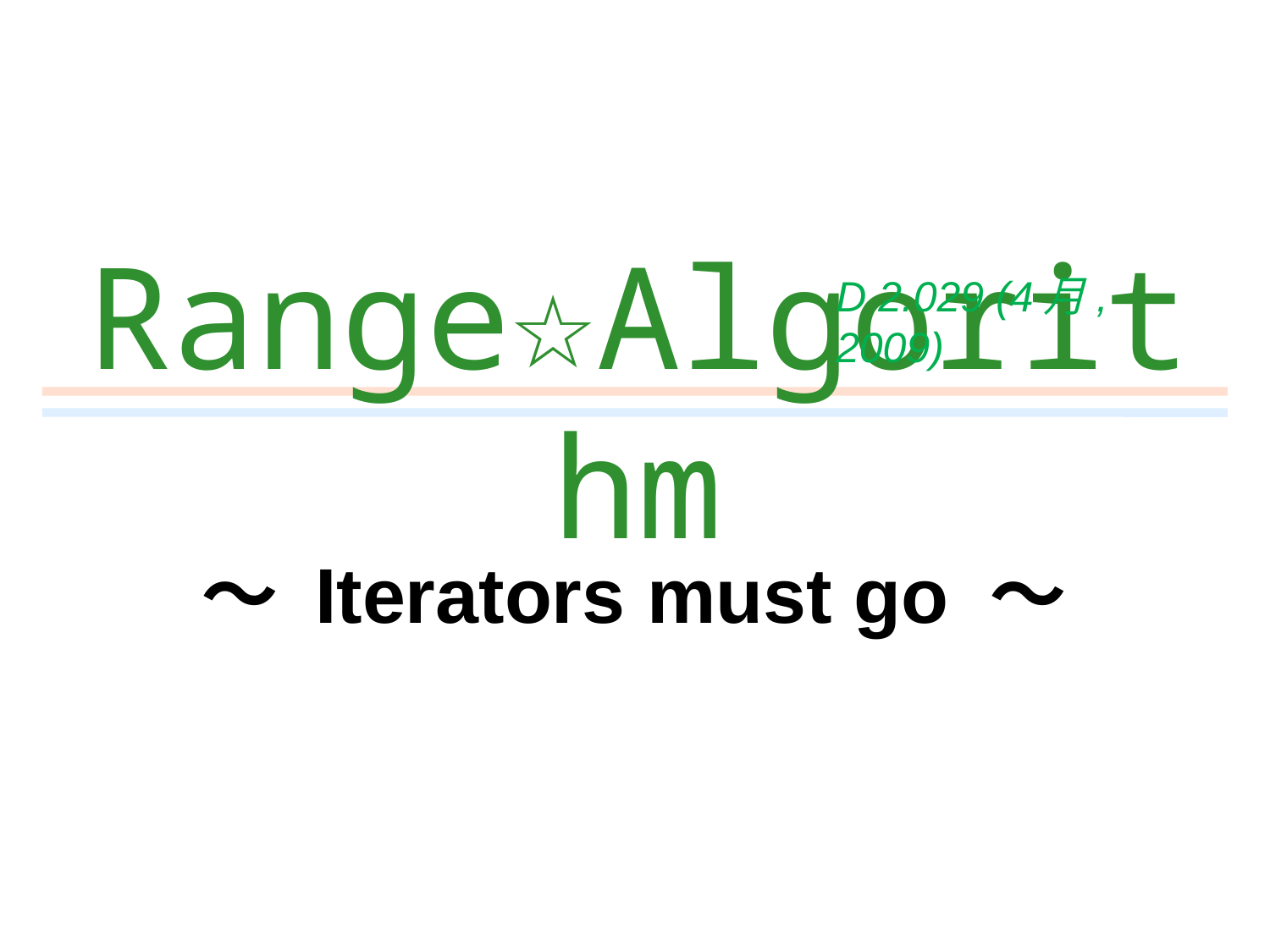

D 2.029 (4月, 2009)
# Range☆Algorithm
～ Iterators must go ～